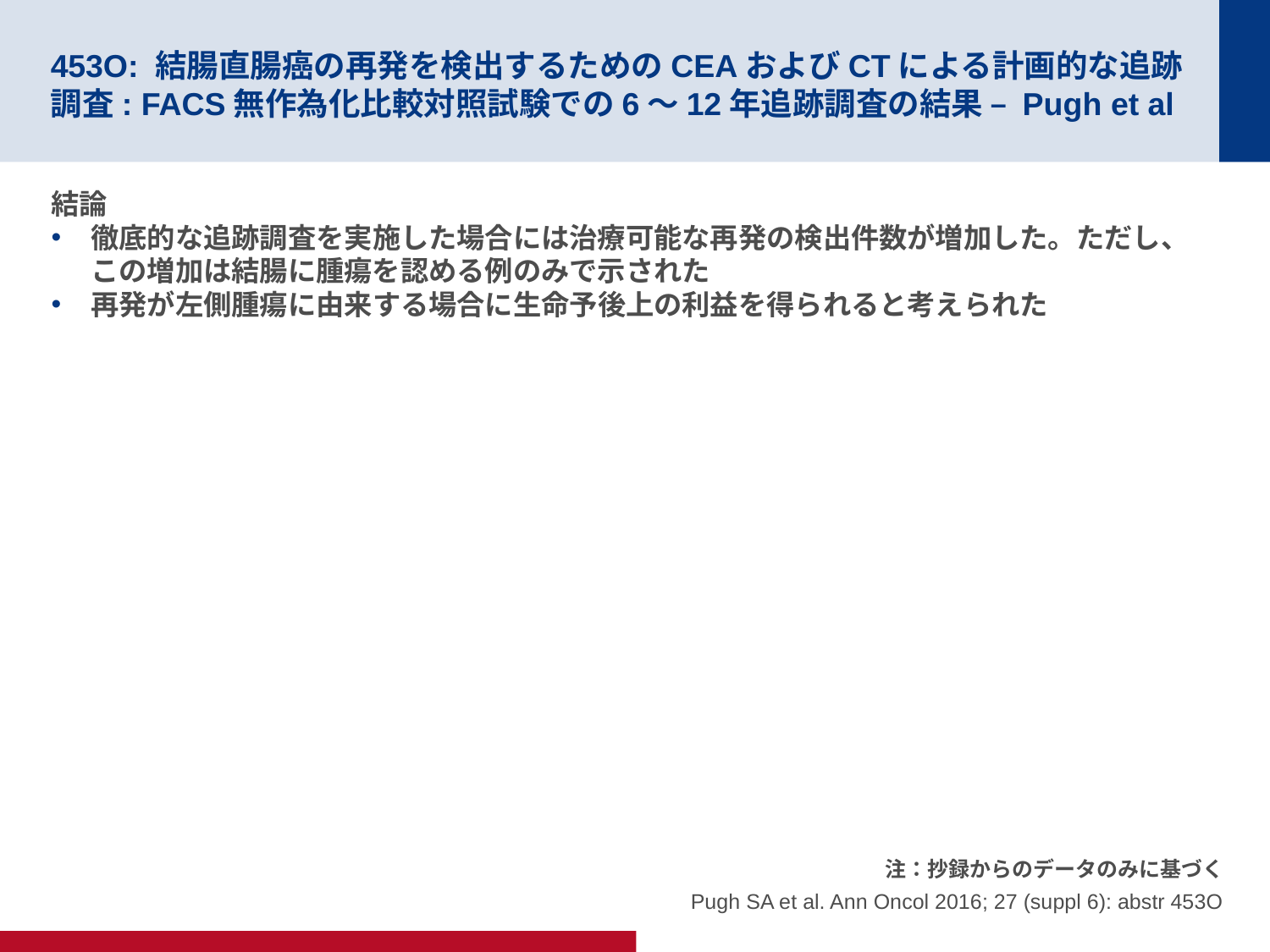

# 453O: 結腸直腸癌の再発を検出するためのCEAおよびCTによる計画的な追跡調査: FACS無作為化比較対照試験での6～12年追跡調査の結果 – Pugh et al
結論
徹底的な追跡調査を実施した場合には治療可能な再発の検出件数が増加した。ただし、この増加は結腸に腫瘍を認める例のみで示された
再発が左側腫瘍に由来する場合に生命予後上の利益を得られると考えられた
注：抄録からのデータのみに基づく
Pugh SA et al. Ann Oncol 2016; 27 (suppl 6): abstr 453O